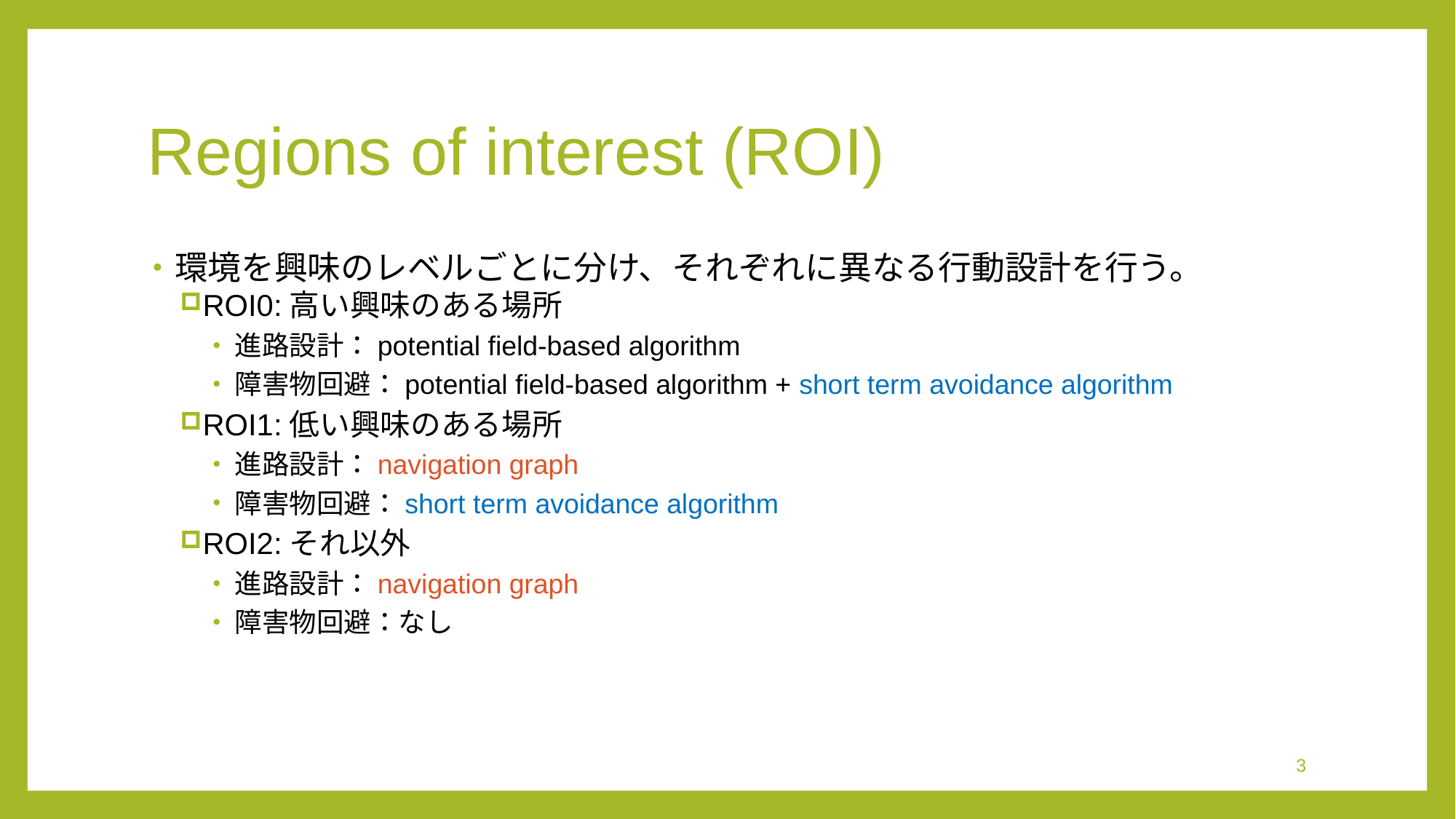

# Regions of interest (ROI)
環境を興味のレベルごとに分け、それぞれに異なる行動設計を行う。
ROI0:高い興味のある場所
進路設計：potential field-based algorithm
障害物回避：potential field-based algorithm + short term avoidance algorithm
ROI1:低い興味のある場所
進路設計：navigation graph
障害物回避：short term avoidance algorithm
ROI2:それ以外
進路設計：navigation graph
障害物回避：なし
3